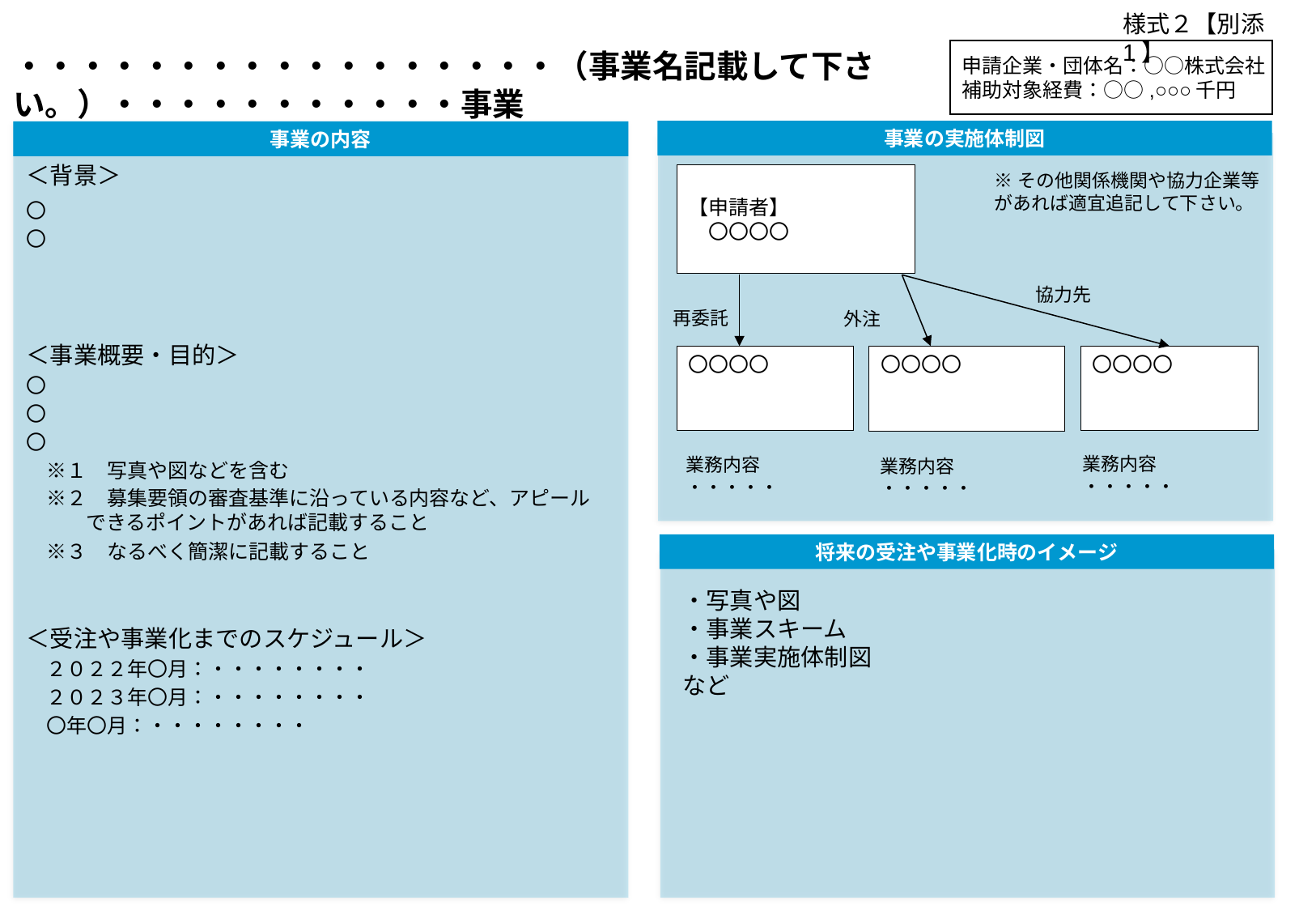

様式２【別添1】
申請企業・団体名：○○株式会社
補助対象経費：○○,○○○千円
・・・・・・・・・・・・・・・・・（事業名記載して下さい。）・・・・・・・・・・・事業
※「補助対象経費」は、
「様式２別添２積算内訳書の補助対象経費の合計額」と
　一致する金額を記載して下さい。
事業の実施体制図

事業の内容

＜背景＞
〇
〇

＜事業概要・目的＞
〇
〇
〇
　※１　写真や図などを含む
　※２　募集要領の審査基準に沿っている内容など、アピールできるポイントがあれば記載すること
　※３　なるべく簡潔に記載すること

＜受注や事業化までのスケジュール＞
　２０２２年〇月：・・・・・・・・
　２０２３年〇月：・・・・・・・・
　〇年〇月：・・・・・・・・

※その他関係機関や協力企業等があれば適宜追記して下さい。

【申請者】
　〇〇〇〇

協力先
再委託
外注
〇〇〇〇

〇〇〇〇

〇〇〇〇

業務内容
・・・・・
業務内容
・・・・・
業務内容
・・・・・
将来の受注や事業化時のイメージ

・写真や図
・事業スキーム
・事業実施体制図
など